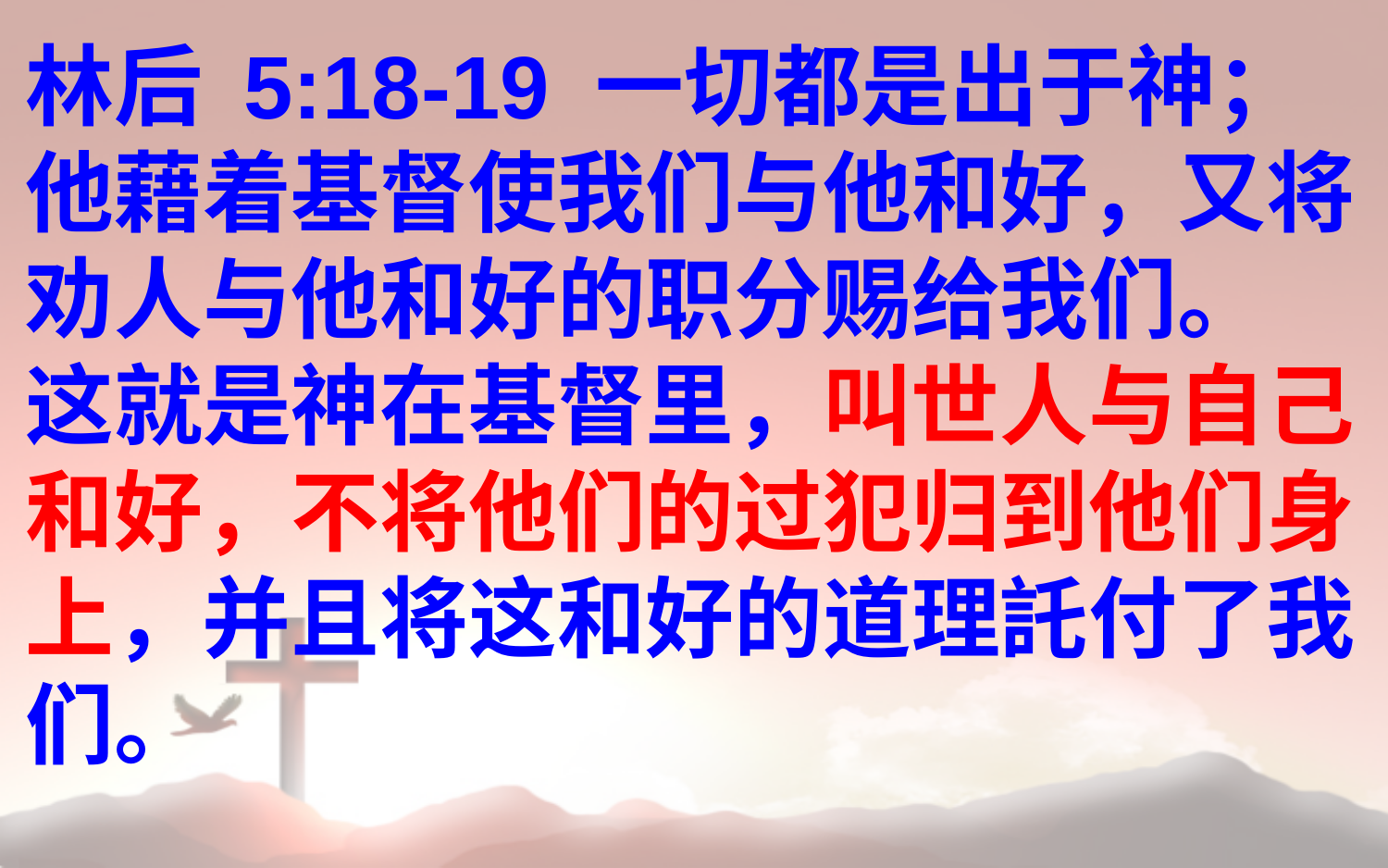

林后 5:18-19 一切都是出于神；他藉着基督使我们与他和好，又将劝人与他和好的职分赐给我们。 这就是神在基督里，叫世人与自己和好，不将他们的过犯归到他们身上，并且将这和好的道理託付了我们。